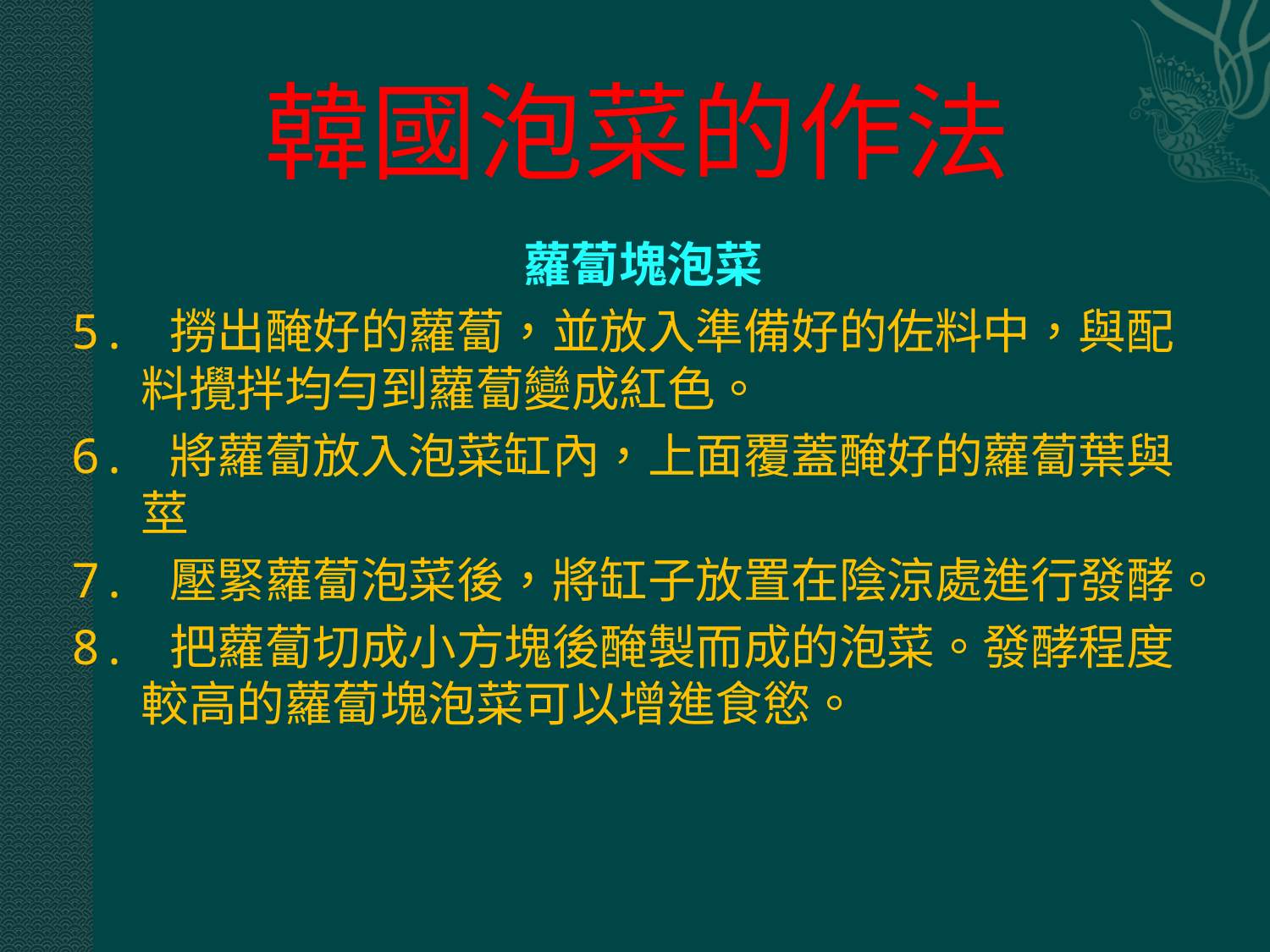

韓國泡菜的作法
蘿蔔塊泡菜
5. 撈出醃好的蘿蔔，並放入準備好的佐料中，與配料攪拌均勻到蘿蔔變成紅色。
6. 將蘿蔔放入泡菜缸內，上面覆蓋醃好的蘿蔔葉與莖
7. 壓緊蘿蔔泡菜後，將缸子放置在陰涼處進行發酵。
8. 把蘿蔔切成小方塊後醃製而成的泡菜。發酵程度較高的蘿蔔塊泡菜可以增進食慾。